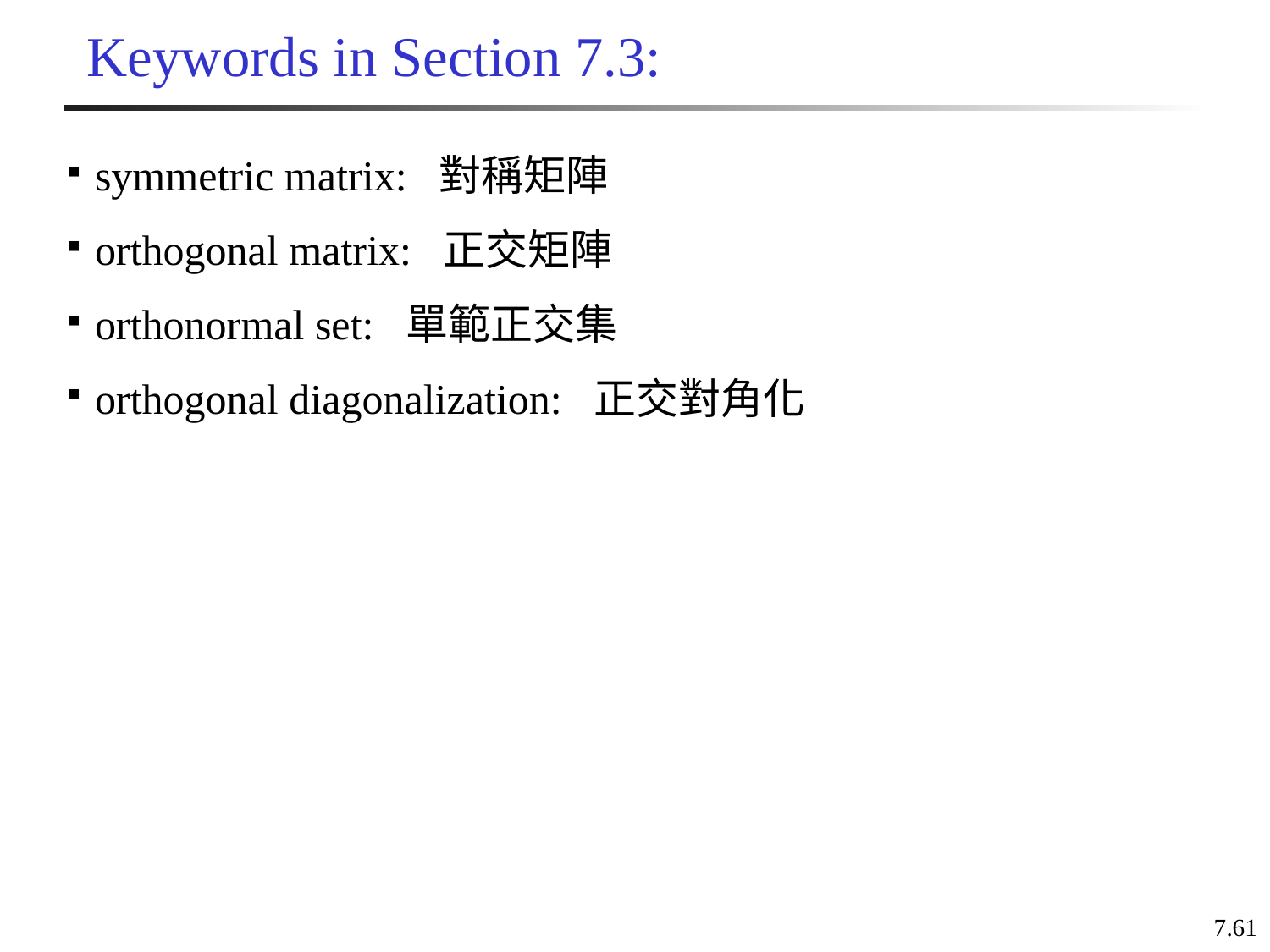

# Keywords in Section 7.3:
symmetric matrix:  對稱矩陣
orthogonal matrix:  正交矩陣
orthonormal set:  單範正交集
orthogonal diagonalization:  正交對角化